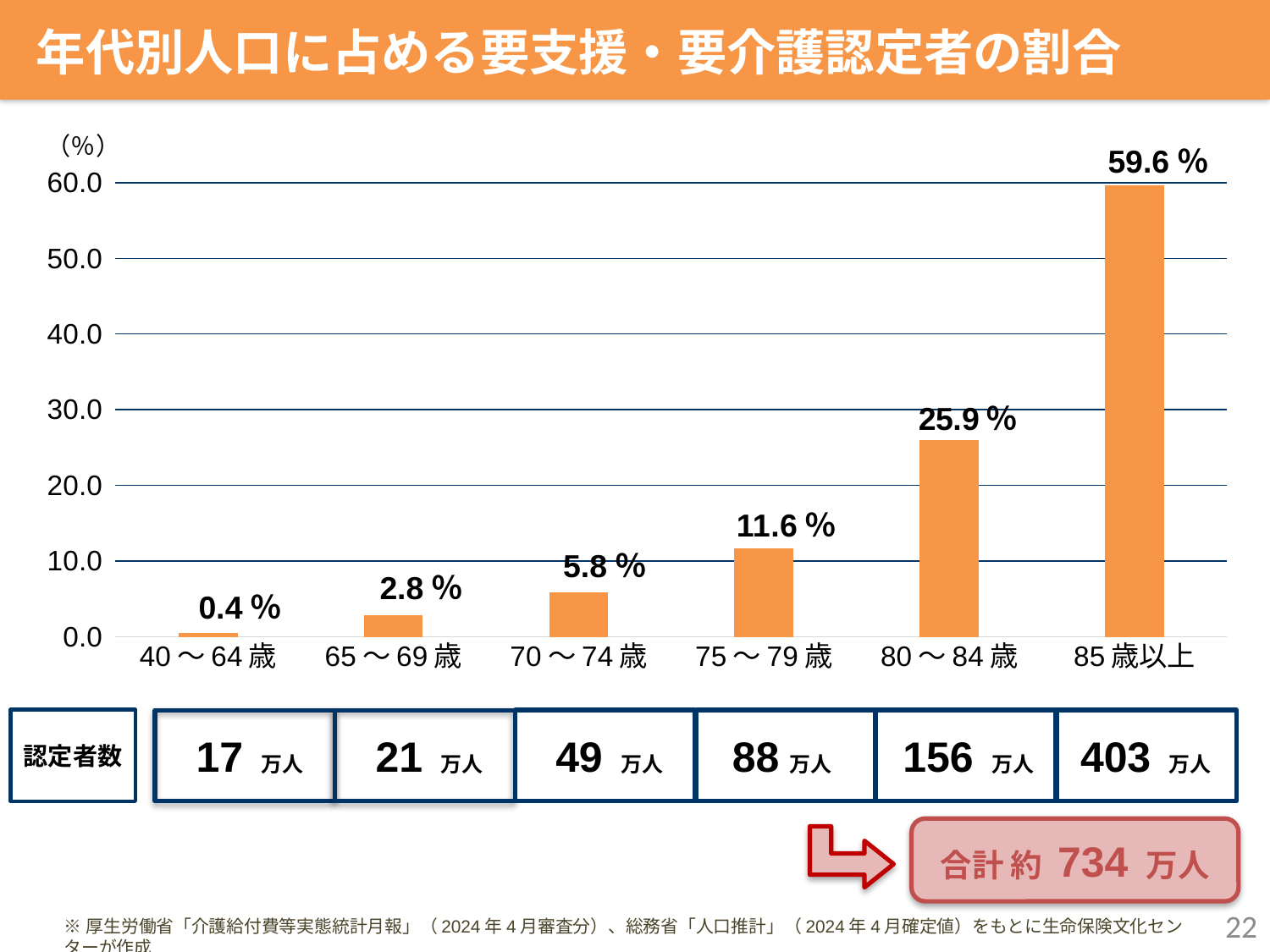

年代別人口に占める要支援・要介護認定者の割合

### Chart

| Category |  |
|---|---|
| 40～64歳 | 0.4 |
| 65～69歳 | 2.8 |
| 70～74歳 | 5.8 |
| 75～79歳 | 11.6 |
| 80～84歳 | 25.9 |
| 85歳以上 | 59.6 |
保険金等
59.6％
5.8％
2.8％
0.4％
認定者数

17 万人
49 万人
88万人
21 万人
156 万人
403 万人

合計 約 734 万人
22
※厚生労働省「介護給付費等実態統計月報」（2024年4月審査分）、総務省「人口推計」（2024年4月確定値）をもとに生命保険文化センターが作成